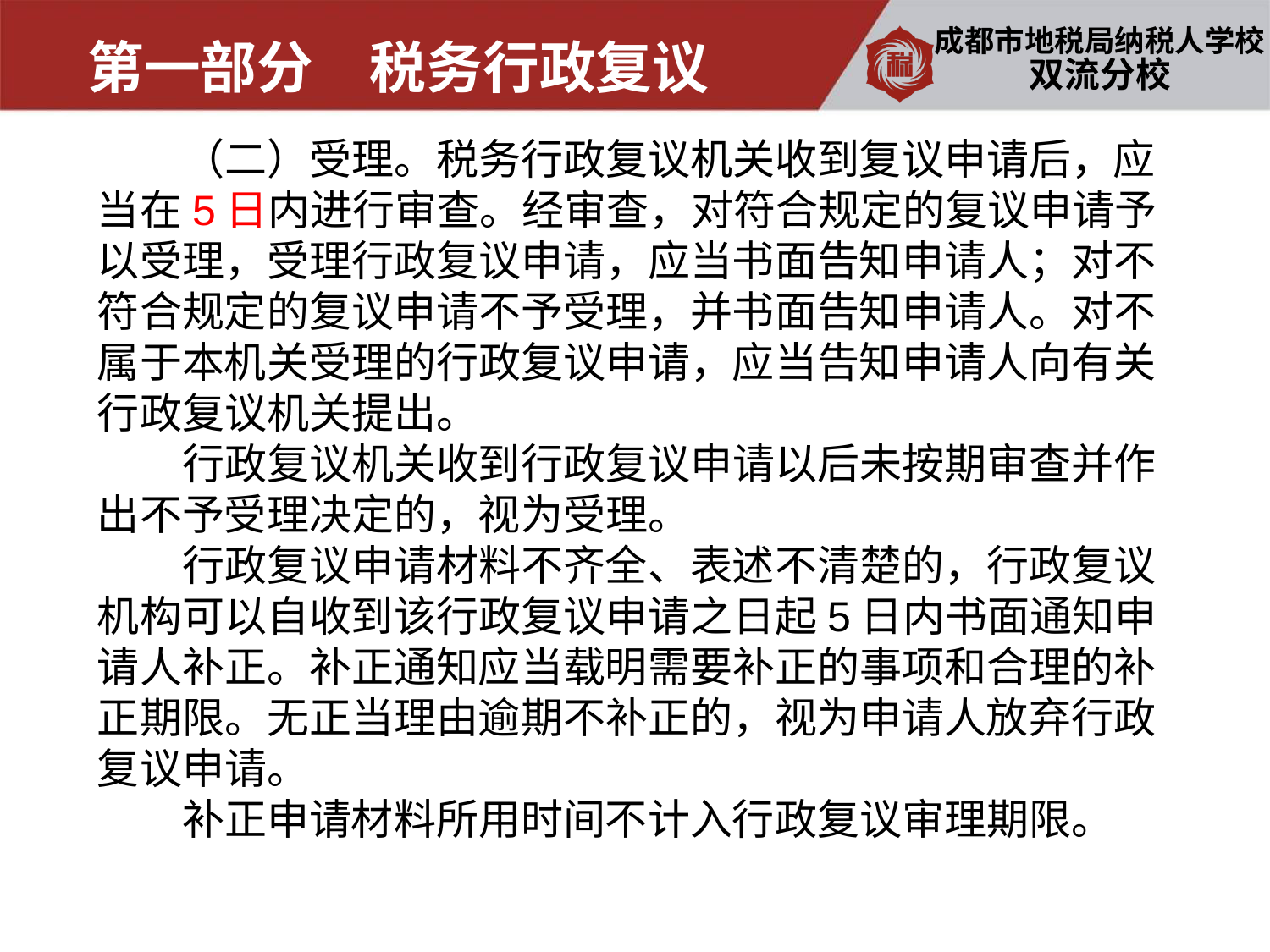

第一部分　税务行政复议
双流分校
　　（二）受理。税务行政复议机关收到复议申请后，应当在5日内进行审查。经审查，对符合规定的复议申请予以受理，受理行政复议申请，应当书面告知申请人；对不符合规定的复议申请不予受理，并书面告知申请人。对不属于本机关受理的行政复议申请，应当告知申请人向有关行政复议机关提出。
　　行政复议机关收到行政复议申请以后未按期审查并作出不予受理决定的，视为受理。　　
　　行政复议申请材料不齐全、表述不清楚的，行政复议机构可以自收到该行政复议申请之日起5日内书面通知申请人补正。补正通知应当载明需要补正的事项和合理的补正期限。无正当理由逾期不补正的，视为申请人放弃行政复议申请。
　　补正申请材料所用时间不计入行政复议审理期限。